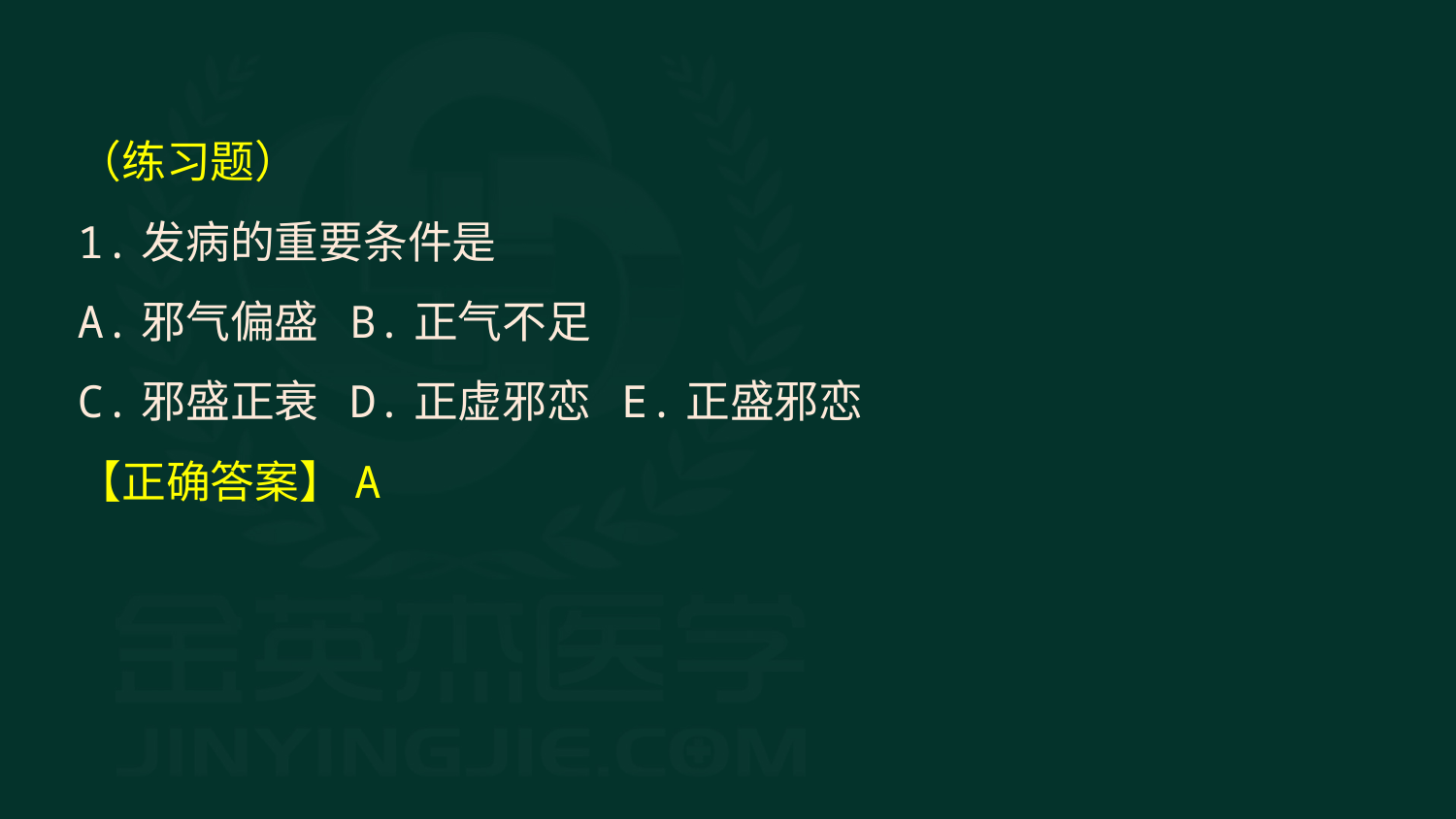

（练习题）
1.发病的重要条件是
A.邪气偏盛  B.正气不足
C.邪盛正衰  D.正虚邪恋  E.正盛邪恋
【正确答案】A